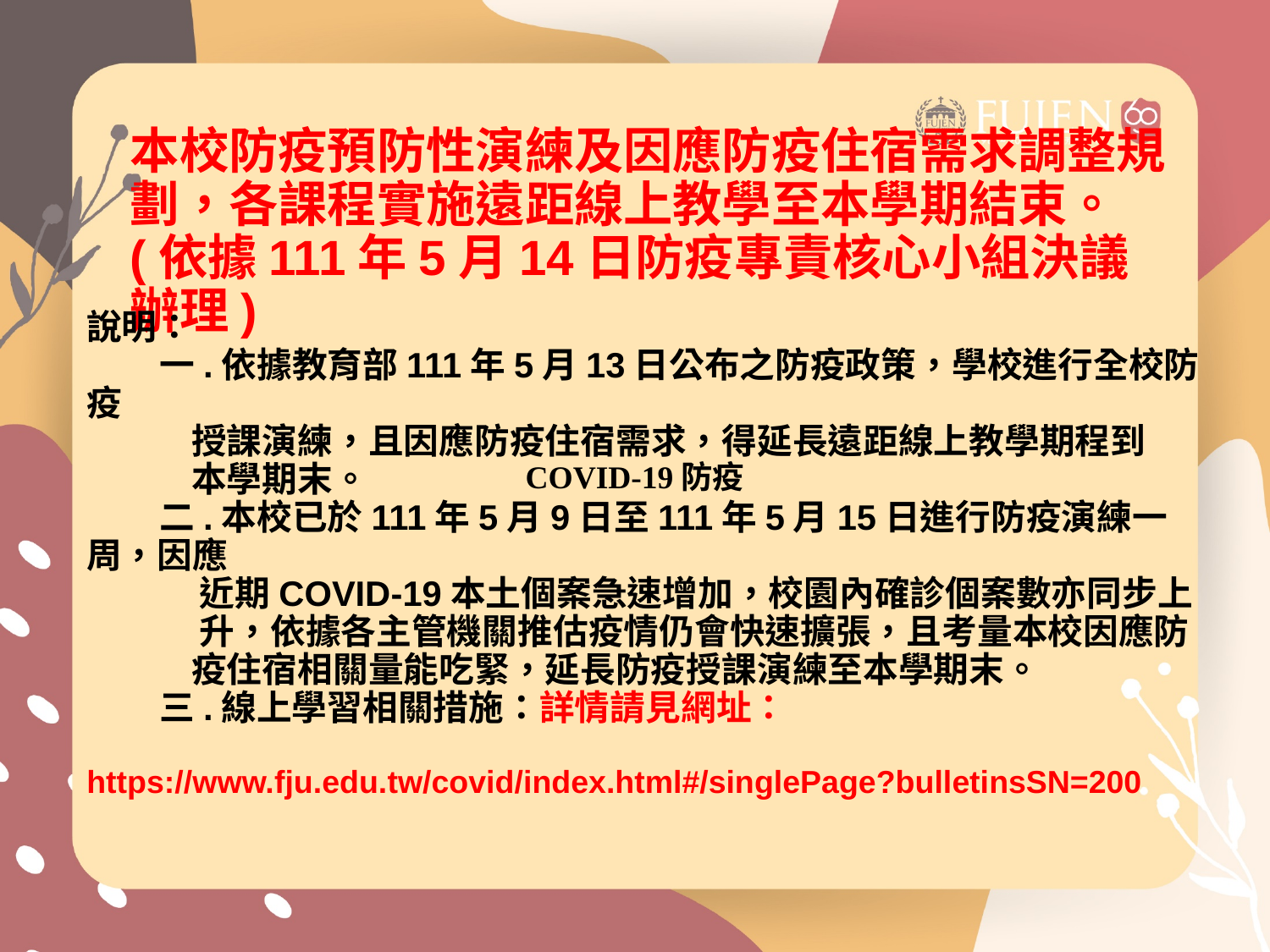

# 本校防疫預防性演練及因應防疫住宿需求調整規劃，各課程實施遠距線上教學至本學期結束。(依據111年5月14日防疫專責核心小組決議辦理)
說明：
        一.依據教育部111年5月13日公布之防疫政策，學校進行全校防疫
            授課演練，且因應防疫住宿需求，得延長遠距線上教學期程到
            本學期末。
        二.本校已於111年5月9日至111年5月15日進行防疫演練一周，因應
             近期COVID-19本土個案急速增加，校園內確診個案數亦同步上
             升，依據各主管機關推估疫情仍會快速擴張，且考量本校因應防
            疫住宿相關量能吃緊，延長防疫授課演練至本學期末。
        三.線上學習相關措施：詳情請見網址：

https://www.fju.edu.tw/covid/index.html#/singlePage?bulletinsSN=200

COVID-19防疫